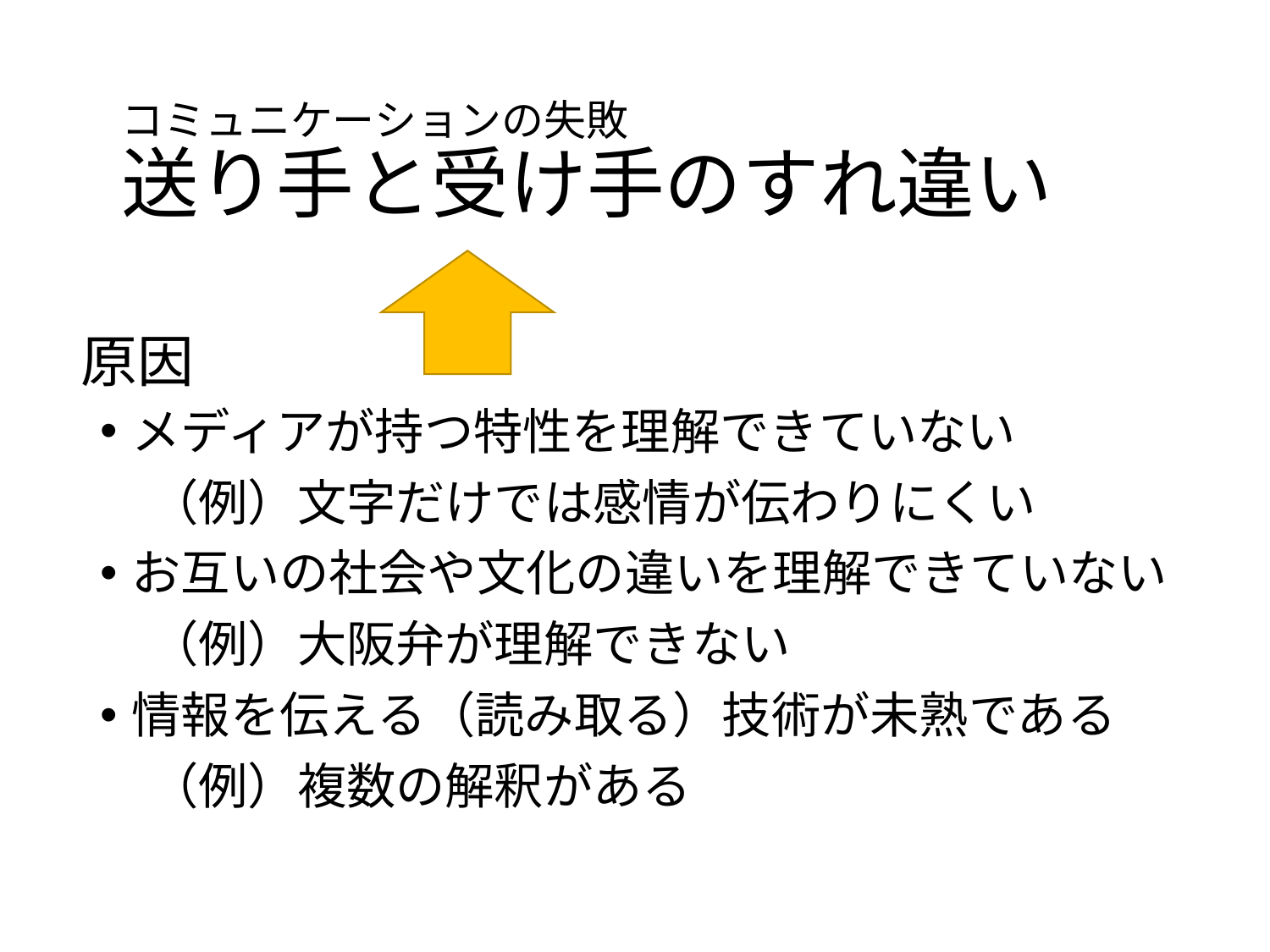

コミュニケーションの失敗
送り手と受け手のすれ違い

原因
メディアが持つ特性を理解できていない
　（例）文字だけでは感情が伝わりにくい
お互いの社会や文化の違いを理解できていない
　（例）大阪弁が理解できない
情報を伝える（読み取る）技術が未熟である
　（例）複数の解釈がある